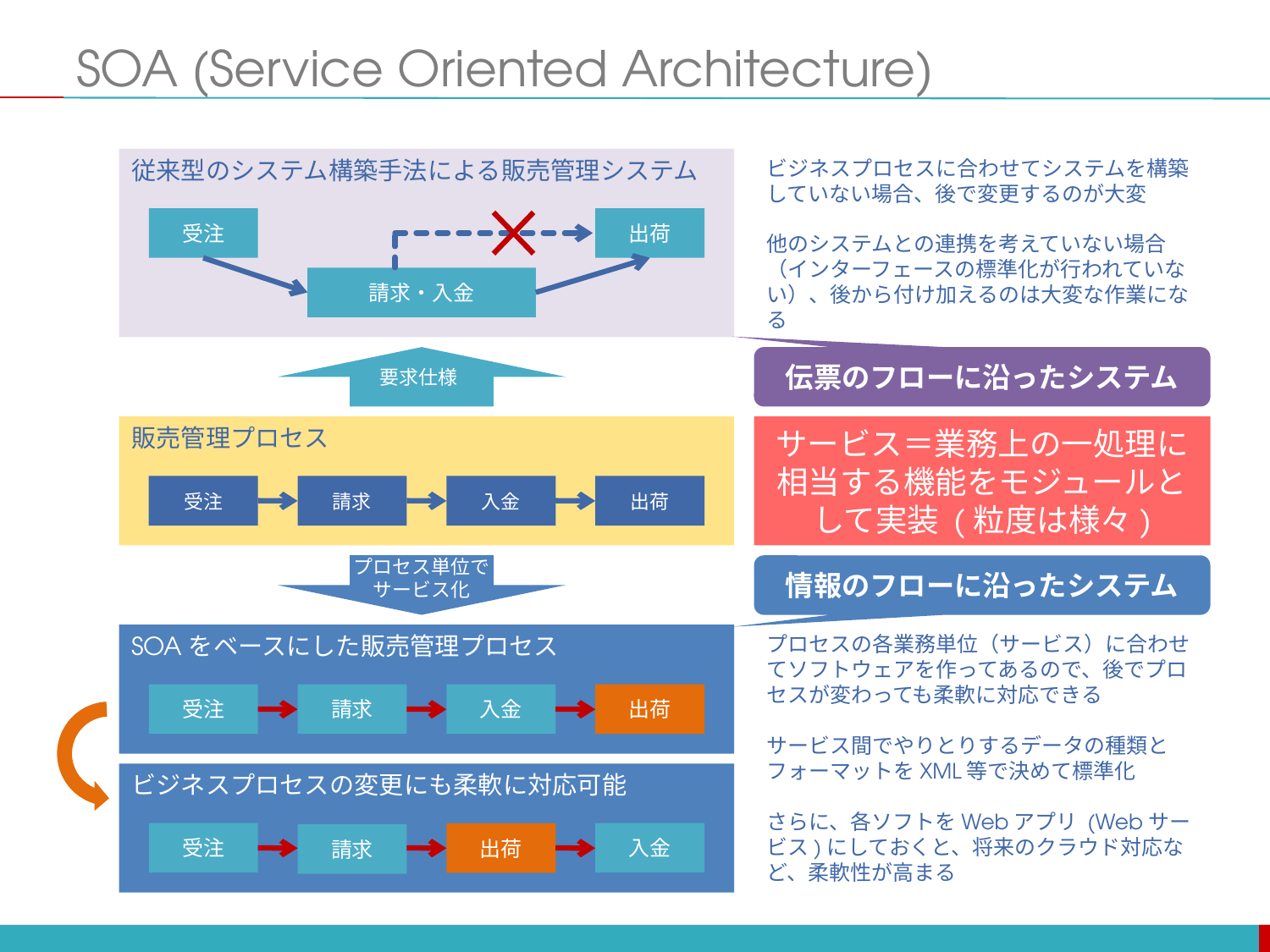

# SOA (Service Oriented Architecture)
従来型のシステム構築手法による販売管理システム
ビジネスプロセスに合わせてシステムを構築していない場合、後で変更するのが大変

他のシステムとの連携を考えていない場合（インターフェースの標準化が行われていない）、後から付け加えるのは大変な作業になる
受注
出荷
請求・入金

伝票のフローに沿ったシステム
要求仕様
販売管理プロセス
サービス＝業務上の一処理に相当する機能をモジュールとして実装 (粒度は様々)
受注
請求
入金
出荷
プロセス単位で
サービス化

情報のフローに沿ったシステム
SOAをベースにした販売管理プロセス
受注
請求
入金
出荷
プロセスの各業務単位（サービス）に合わせてソフトウェアを作ってあるので、後でプロセスが変わっても柔軟に対応できる

サービス間でやりとりするデータの種類とフォーマットをXML等で決めて標準化

さらに、各ソフトをWebアプリ (Webサービス)にしておくと、将来のクラウド対応など、柔軟性が高まる

ビジネスプロセスの変更にも柔軟に対応可能
受注
入金
出荷
請求